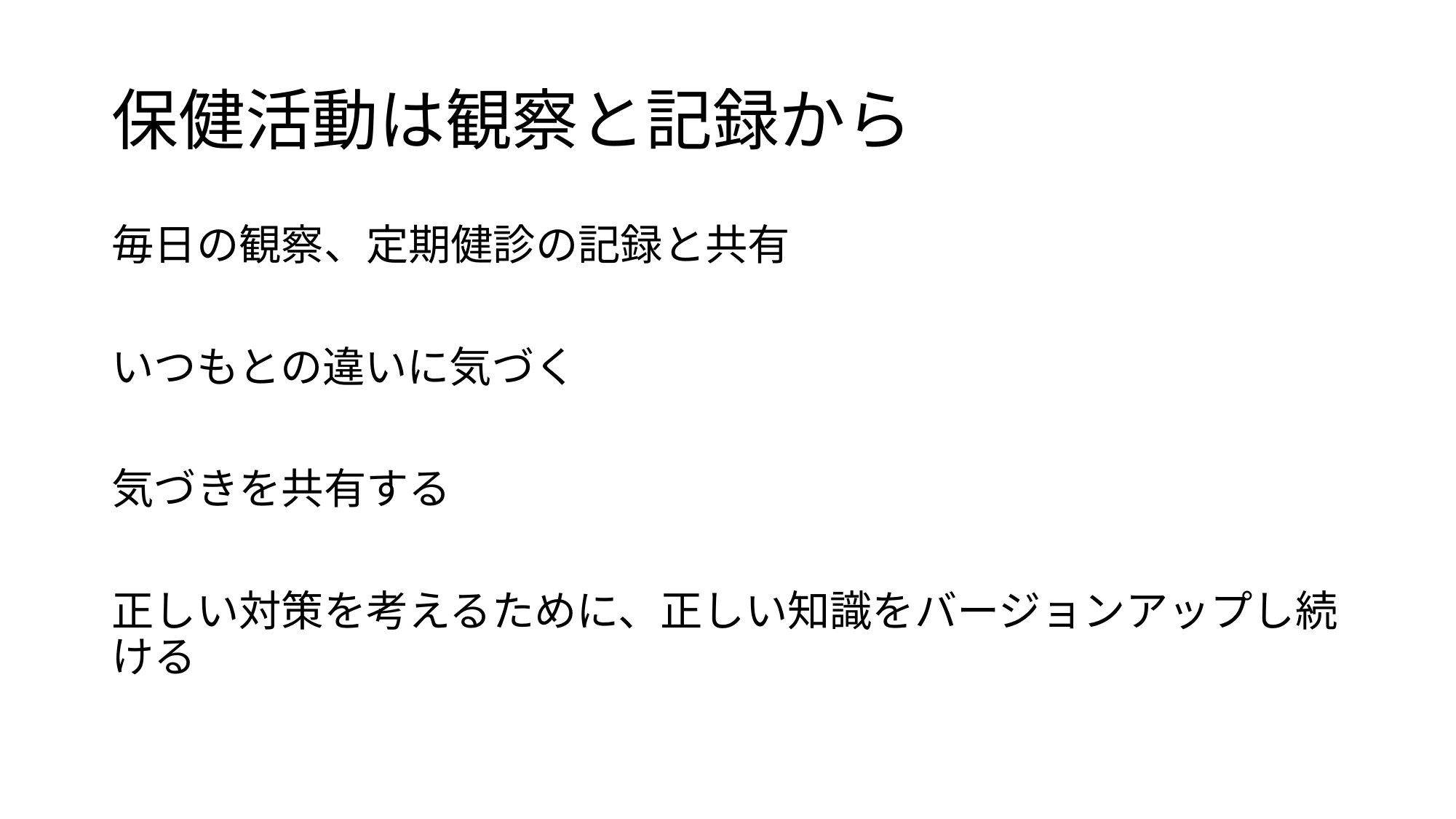

# 保健活動は観察と記録から
毎日の観察、定期健診の記録と共有

いつもとの違いに気づく

気づきを共有する

正しい対策を考えるために、正しい知識をバージョンアップし続ける